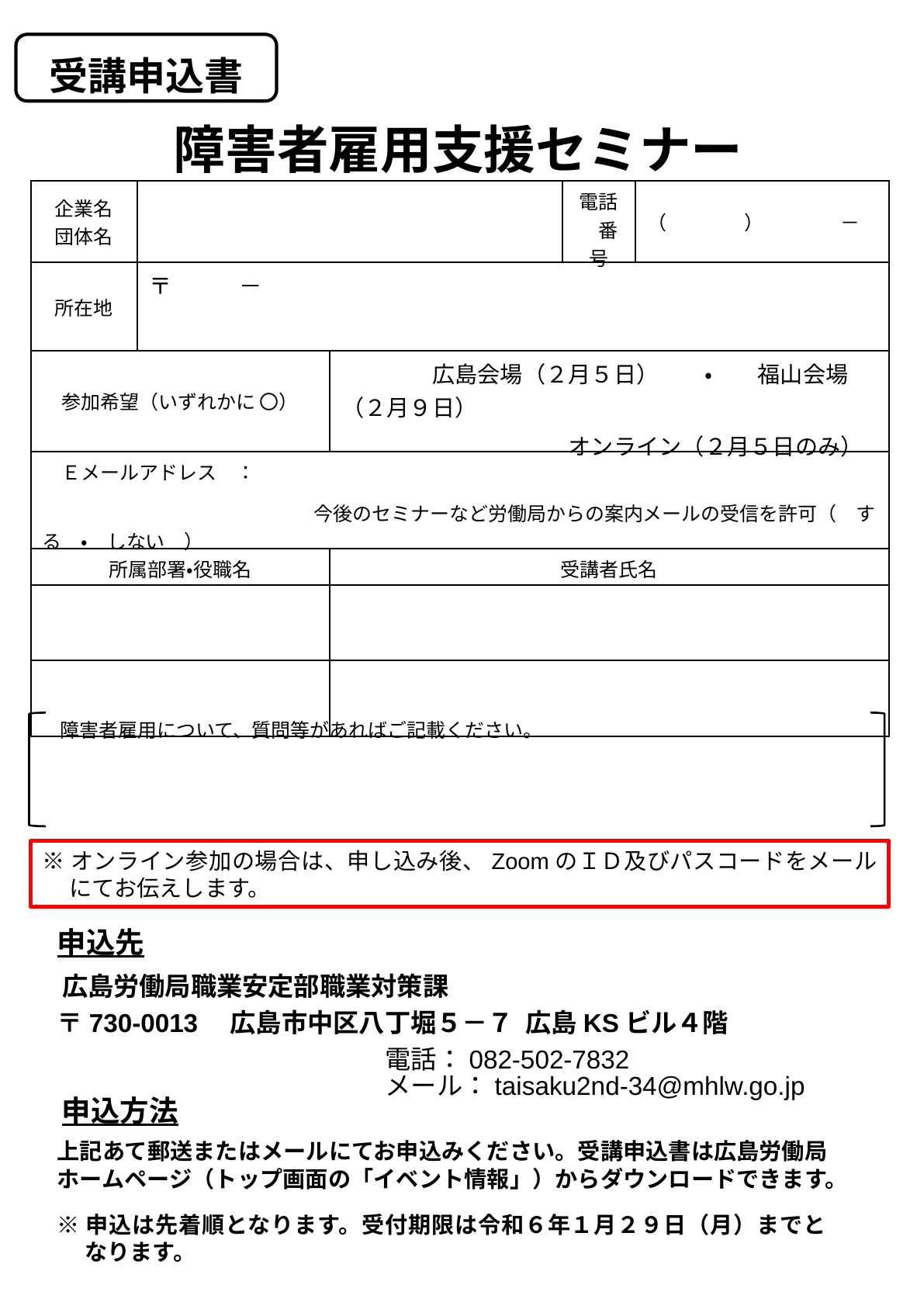

受講申込書

障害者雇用支援セミナー
| 企業名 団体名 |  |  | 電話　番号 | （　　　　）　　　　－ |
| --- | --- | --- | --- | --- |
| 所在地 | 〒　　　－ |  |  |  |
| 参加希望（いずれかに 〇） |  | 広島会場（２月５日）　　・　　福山会場（２月９日） 　　　　　　　　　　オンライン（２月５日のみ） |  |  |
| Ｅメールアドレス　：　 　　　　　　　　　　　　　　今後のセミナーなど労働局からの案内メールの受信を許可（　する　・　しない　） |  |  |  |  |
| 所属部署・役職名 |  | 受講者氏名 |  |  |
|  |  |  |  |  |
|  |  |  |  |  |

　障害者雇用について、質問等があればご記載ください。

※オンライン参加の場合は、申し込み後、ZoomのＩＤ及びパスコードをメールにてお伝えします。
申込先
広島労働局職業安定部職業対策課
〒730-0013　広島市中区八丁堀５－７  広島KSビル４階
電話：082-502-7832
メール：taisaku2nd-34@mhlw.go.jp
申込方法
上記あて郵送またはメールにてお申込みください。受講申込書は広島労働局ホームページ（トップ画面の「イベント情報」）からダウンロードできます。
※申込は先着順となります。受付期限は令和６年１月２９日（月）までとなります。